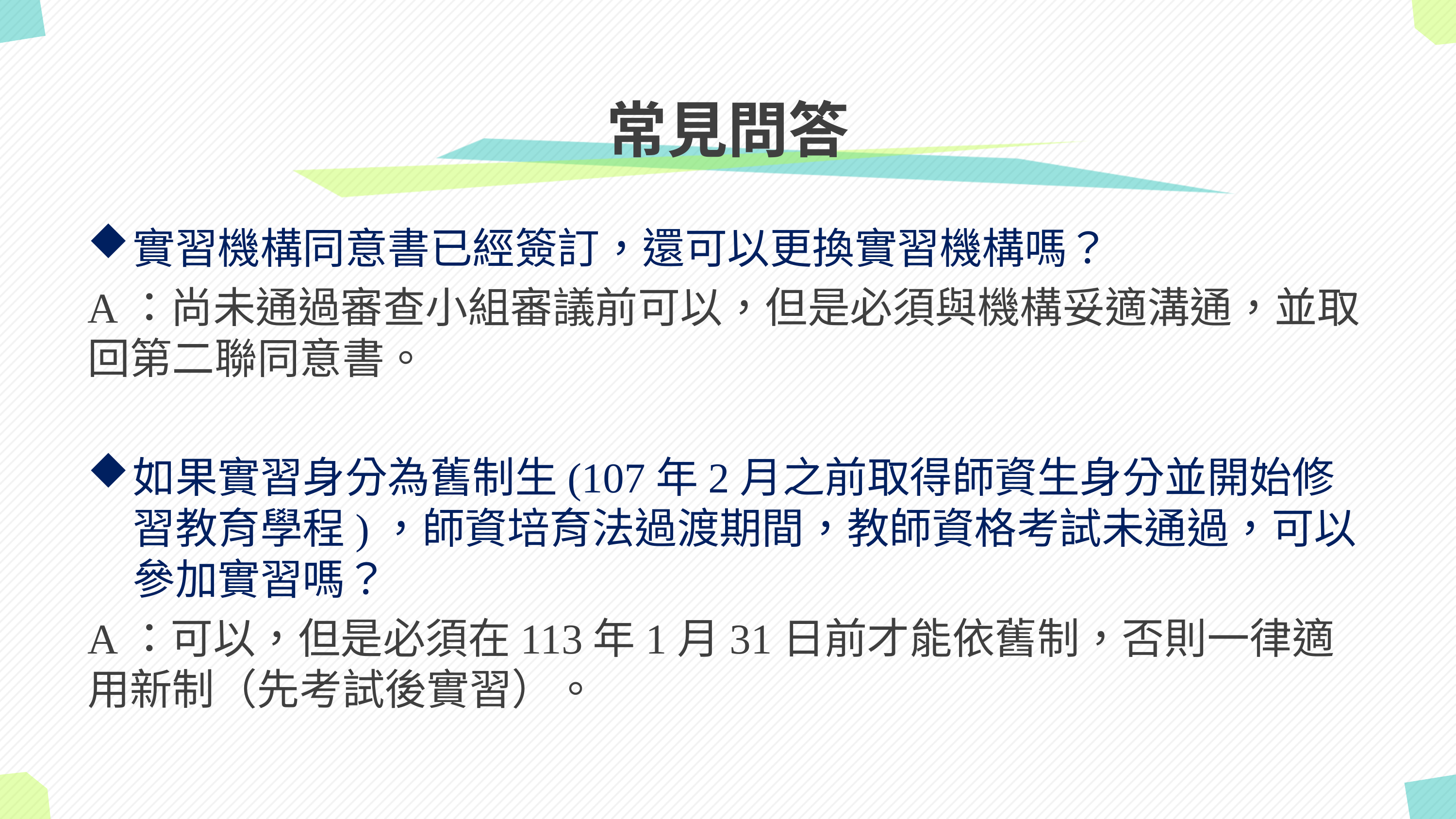

# 常見問答
實習機構同意書已經簽訂，還可以更換實習機構嗎？
A：尚未通過審查小組審議前可以，但是必須與機構妥適溝通，並取回第二聯同意書。

如果實習身分為舊制生(107年2月之前取得師資生身分並開始修習教育學程)，師資培育法過渡期間，教師資格考試未通過，可以參加實習嗎？
A：可以，但是必須在113年1月31日前才能依舊制，否則一律適用新制（先考試後實習）。